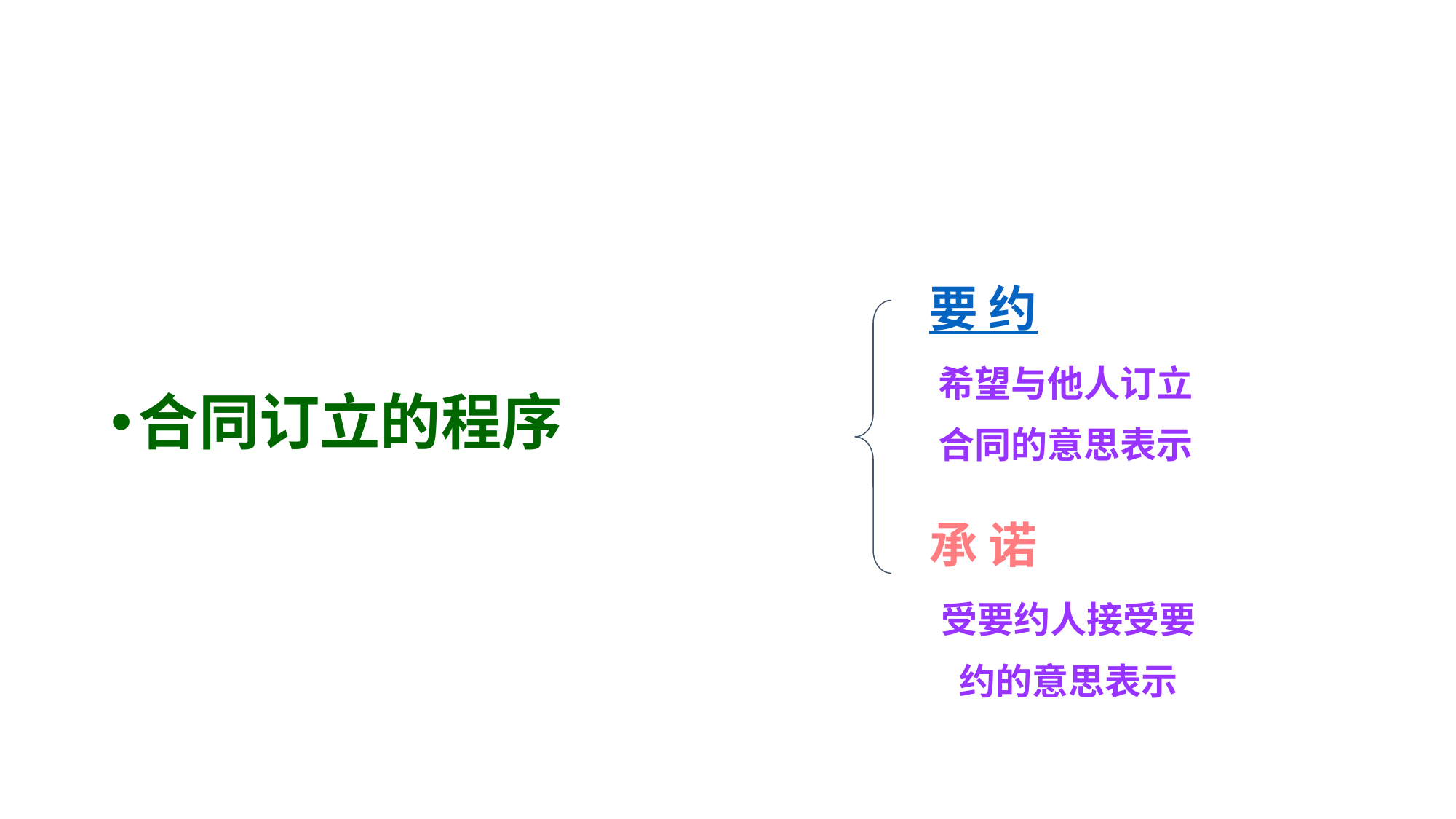

#

合同订立的程序

要 约

希望与他人订立
合同的意思表示
承 诺
受要约人接受要
约的意思表示